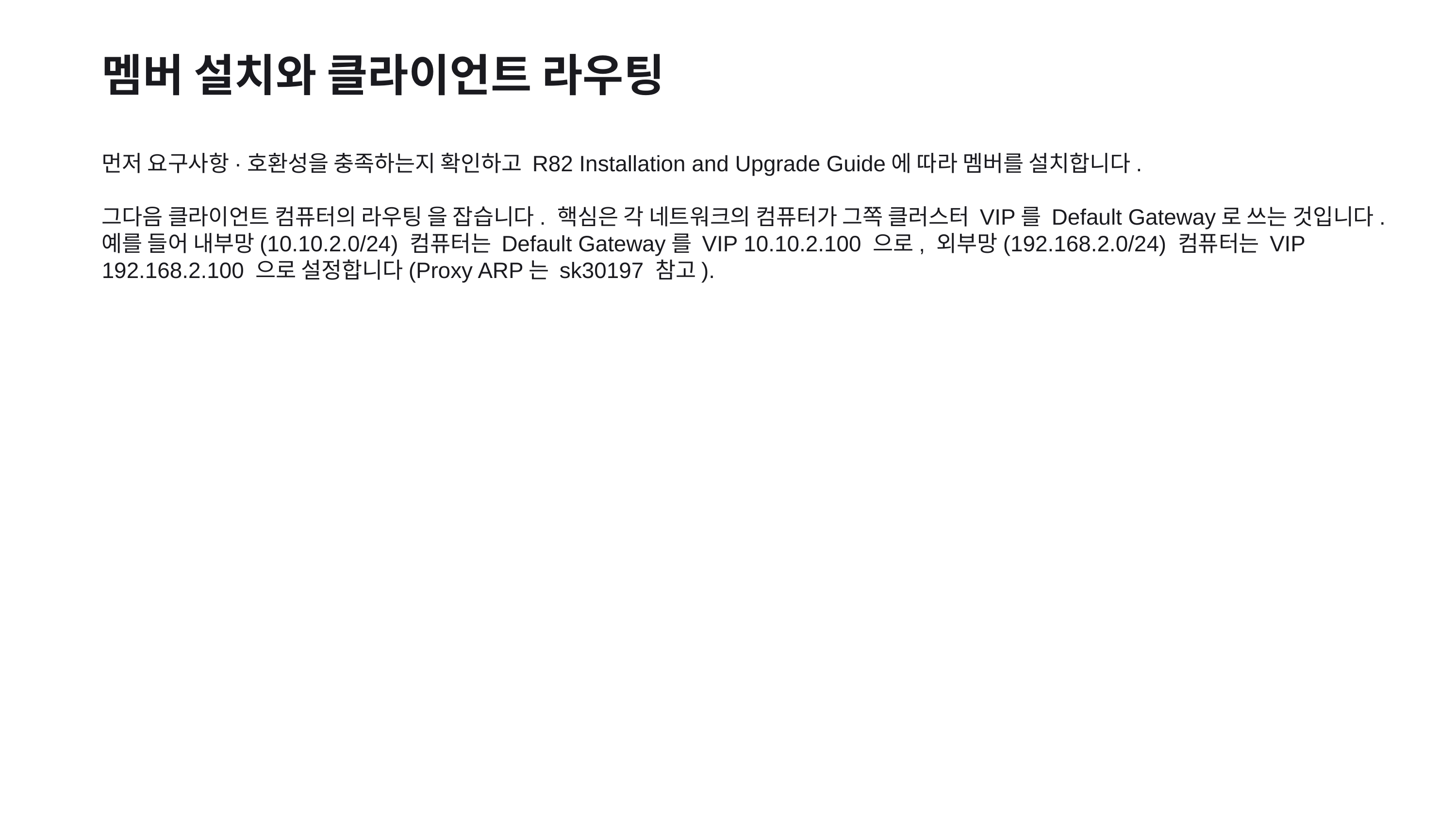

멤버 설치와 클라이언트 라우팅
먼저 요구사항·호환성을 충족하는지 확인하고 R82 Installation and Upgrade Guide에 따라 멤버를 설치합니다.

그다음 클라이언트 컴퓨터의 라우팅 을 잡습니다. 핵심은 각 네트워크의 컴퓨터가 그쪽 클러스터 VIP를 Default Gateway로 쓰는 것입니다. 예를 들어 내부망(10.10.2.0/24) 컴퓨터는 Default Gateway를 VIP 10.10.2.100 으로, 외부망(192.168.2.0/24) 컴퓨터는 VIP 192.168.2.100 으로 설정합니다(Proxy ARP는 sk30197 참고).